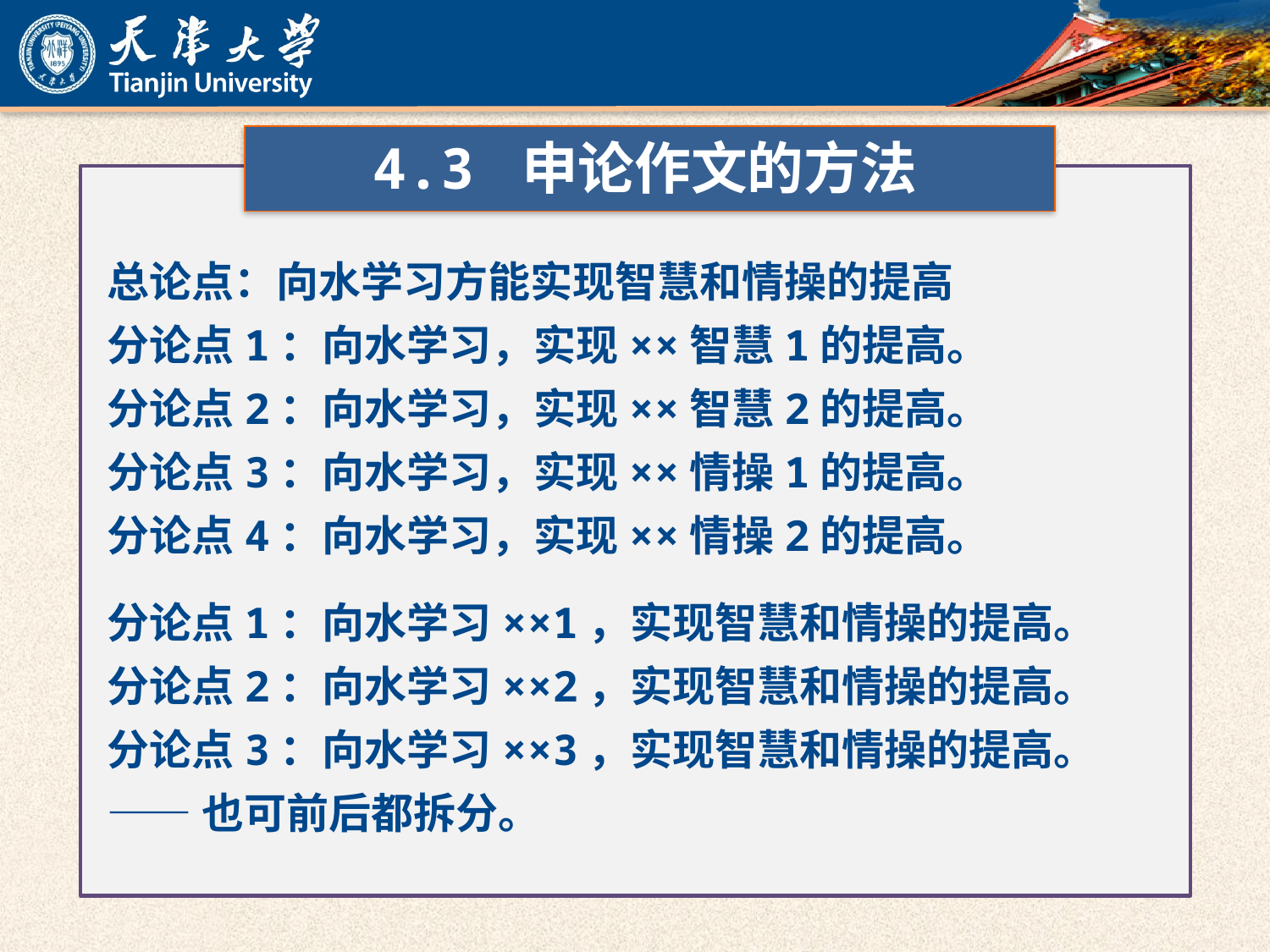

4.3 申论作文的方法

总论点：向水学习方能实现智慧和情操的提高
分论点1：向水学习，实现××智慧1的提高。
分论点2：向水学习，实现××智慧2的提高。
分论点3：向水学习，实现××情操1的提高。
分论点4：向水学习，实现××情操2的提高。

分论点1：向水学习××1，实现智慧和情操的提高。
分论点2：向水学习××2，实现智慧和情操的提高。
分论点3：向水学习××3，实现智慧和情操的提高。
——也可前后都拆分。